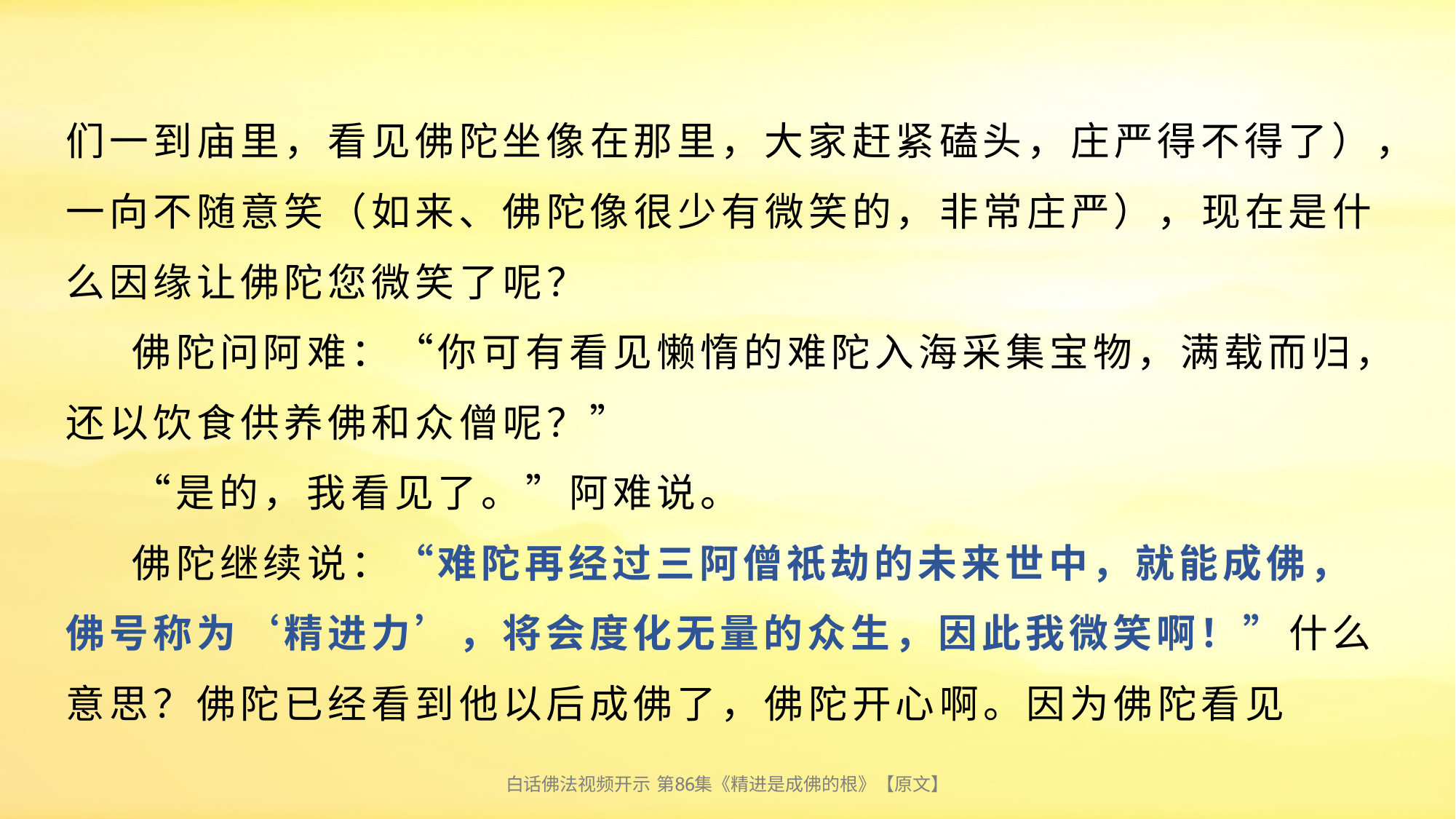

# 们一到庙里，看见佛陀坐像在那里，大家赶紧磕头，庄严得不得了），一向不随意笑（如来、佛陀像很少有微笑的，非常庄严），现在是什么因缘让佛陀您微笑了呢？ 佛陀问阿难：“你可有看见懒惰的难陀入海采集宝物，满载而归，还以饮食供养佛和众僧呢？” “是的，我看见了。”阿难说。 佛陀继续说：“难陀再经过三阿僧祇劫的未来世中，就能成佛，佛号称为‘精进力’，将会度化无量的众生，因此我微笑啊！”什么意思？佛陀已经看到他以后成佛了，佛陀开心啊。因为佛陀看见
白话佛法视频开示 第86集《精进是成佛的根》【原文】